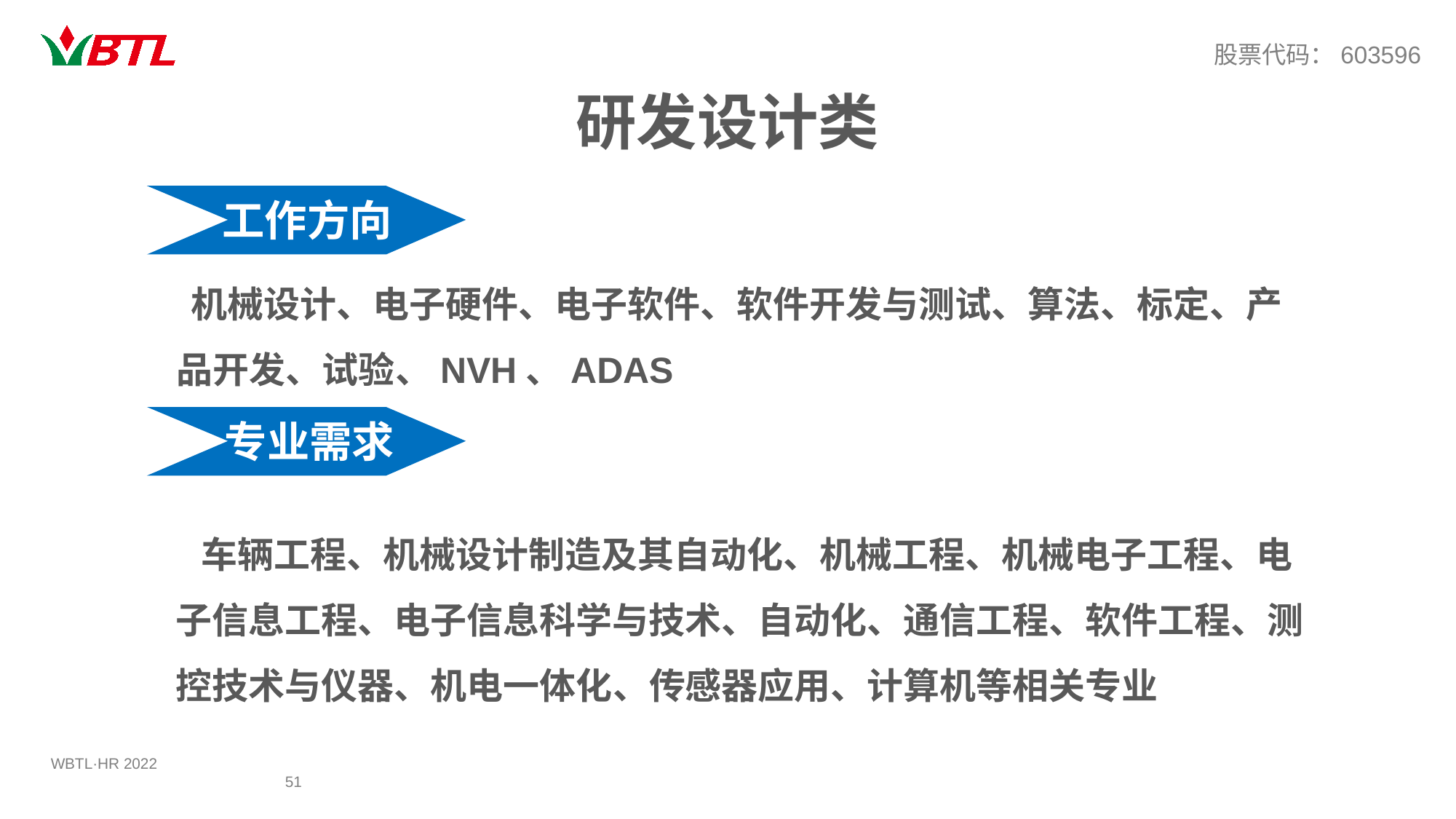

研发设计类

工作方向
 机械设计、电子硬件、电子软件、软件开发与测试、算法、标定、产品开发、试验、NVH、ADAS

专业需求
  车辆工程、机械设计制造及其自动化、机械工程、机械电子工程、电子信息工程、电子信息科学与技术、自动化、通信工程、软件工程、测控技术与仪器、机电一体化、传感器应用、计算机等相关专业